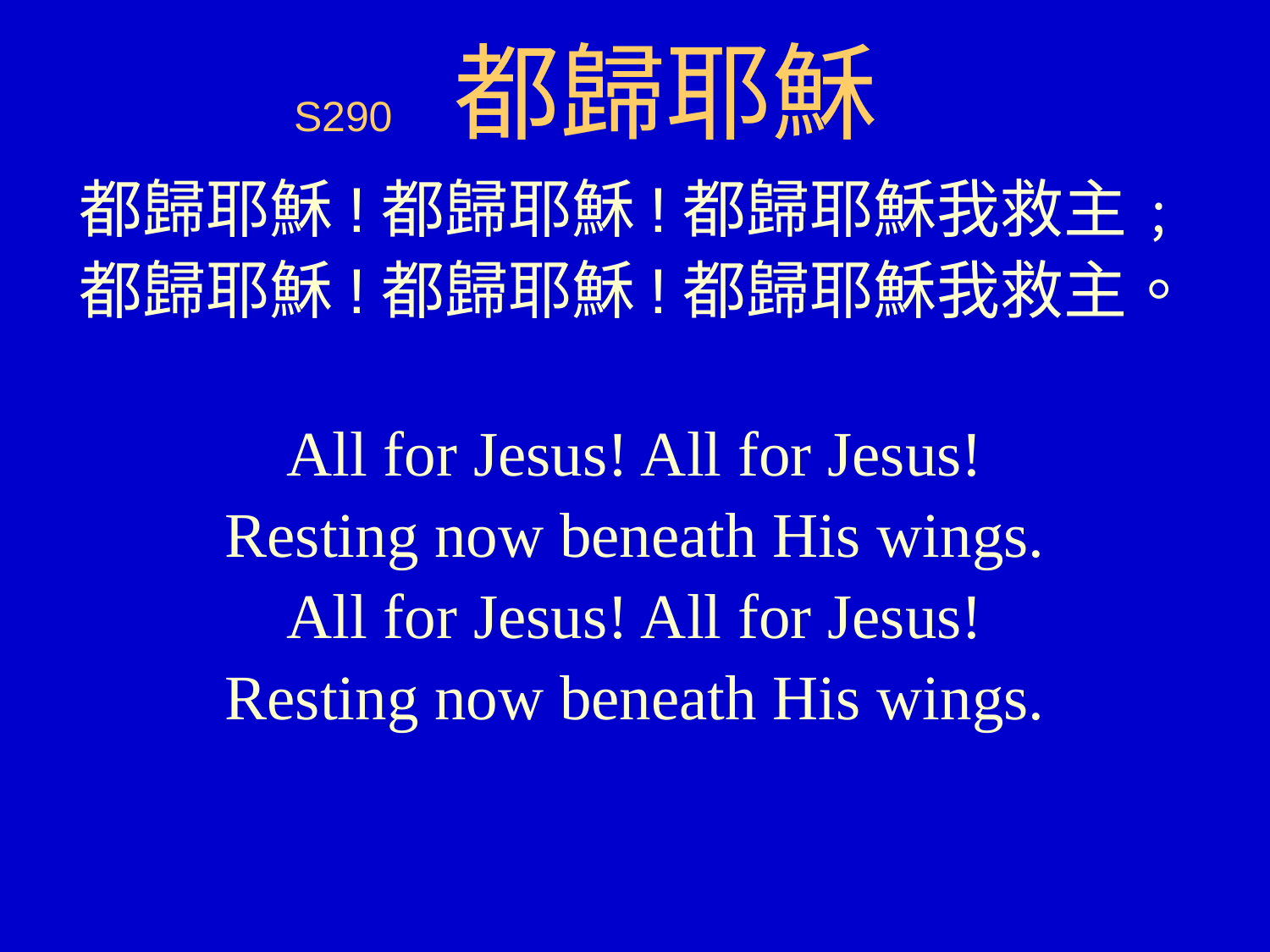

# S290  都歸耶穌
都歸耶穌!都歸耶穌!都歸耶穌我救主﹔
都歸耶穌!都歸耶穌!都歸耶穌我救主。

All for Jesus! All for Jesus!
Resting now beneath His wings.
All for Jesus! All for Jesus!
Resting now beneath His wings.